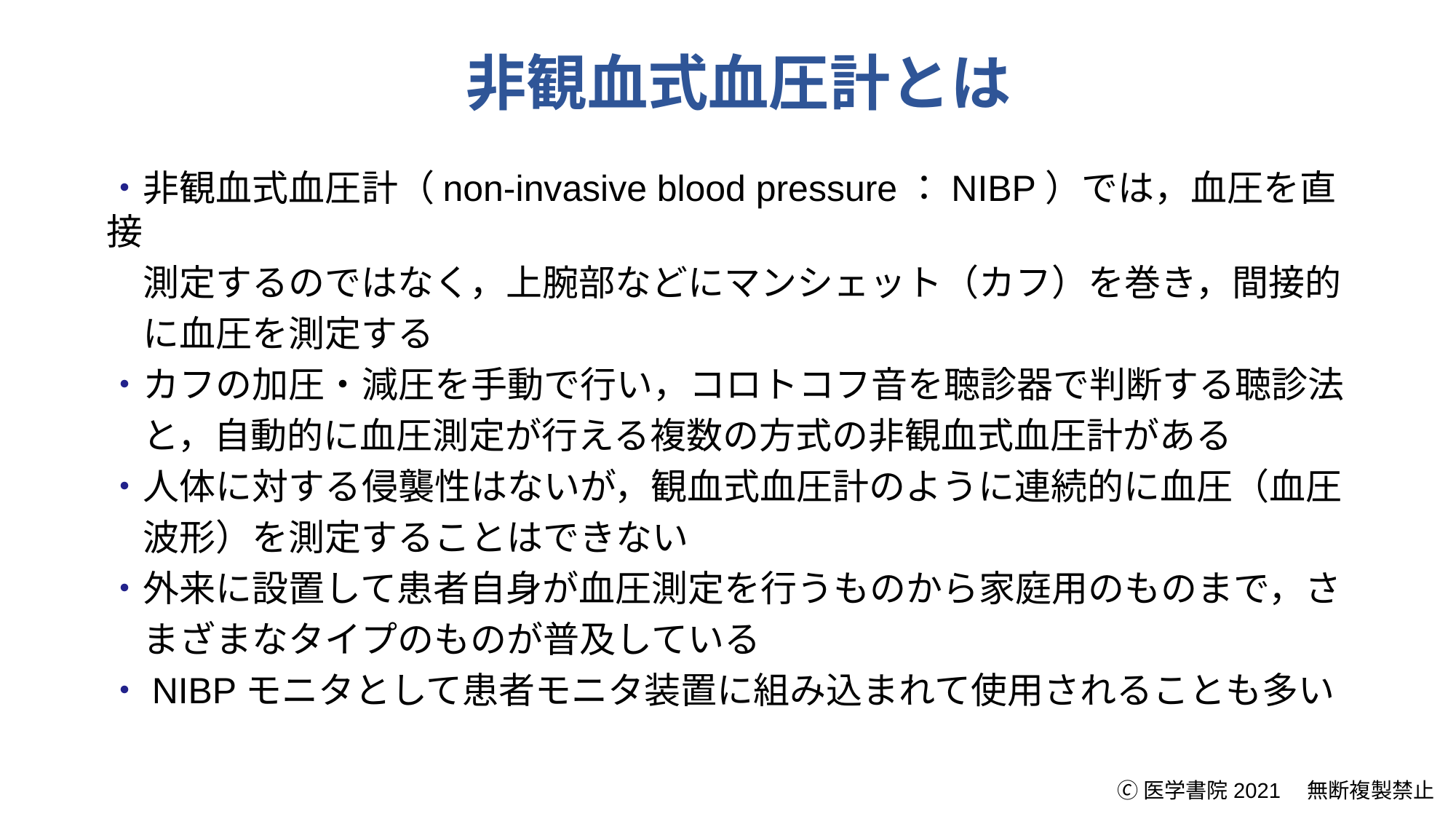

# 非観血式血圧計とは
・非観血式血圧計（non-invasive blood pressure：NIBP）では，血圧を直接
　測定するのではなく，上腕部などにマンシェット（カフ）を巻き，間接的
　に血圧を測定する
・カフの加圧・減圧を手動で行い，コロトコフ音を聴診器で判断する聴診法
　と，自動的に血圧測定が行える複数の方式の非観血式血圧計がある
・人体に対する侵襲性はないが，観血式血圧計のように連続的に血圧（血圧
　波形）を測定することはできない
・外来に設置して患者自身が血圧測定を行うものから家庭用のものまで，さ
　まざまなタイプのものが普及している
・NIBPモニタとして患者モニタ装置に組み込まれて使用されることも多い
🄫医学書院2021　無断複製禁止